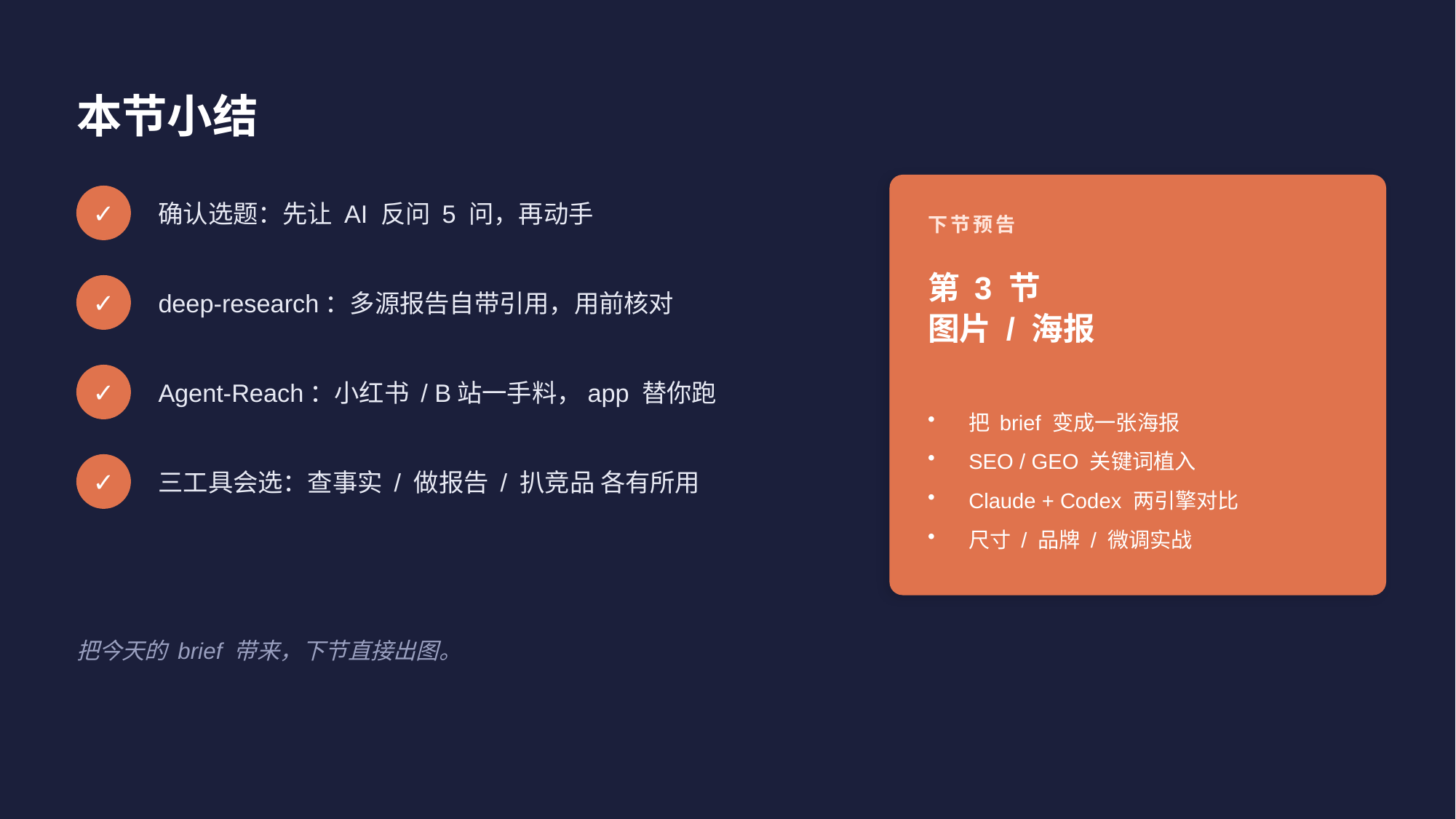

本节小结

✓
确认选题：先让 AI 反问 5 问，再动手
下节预告
第 3 节
图片 / 海报

✓
deep-research：多源报告自带引用，用前核对

✓
Agent-Reach：小红书 / B站一手料，app 替你跑
把 brief 变成一张海报
SEO / GEO 关键词植入
Claude + Codex 两引擎对比
尺寸 / 品牌 / 微调实战

✓
三工具会选：查事实 / 做报告 / 扒竞品 各有所用
把今天的 brief 带来，下节直接出图。